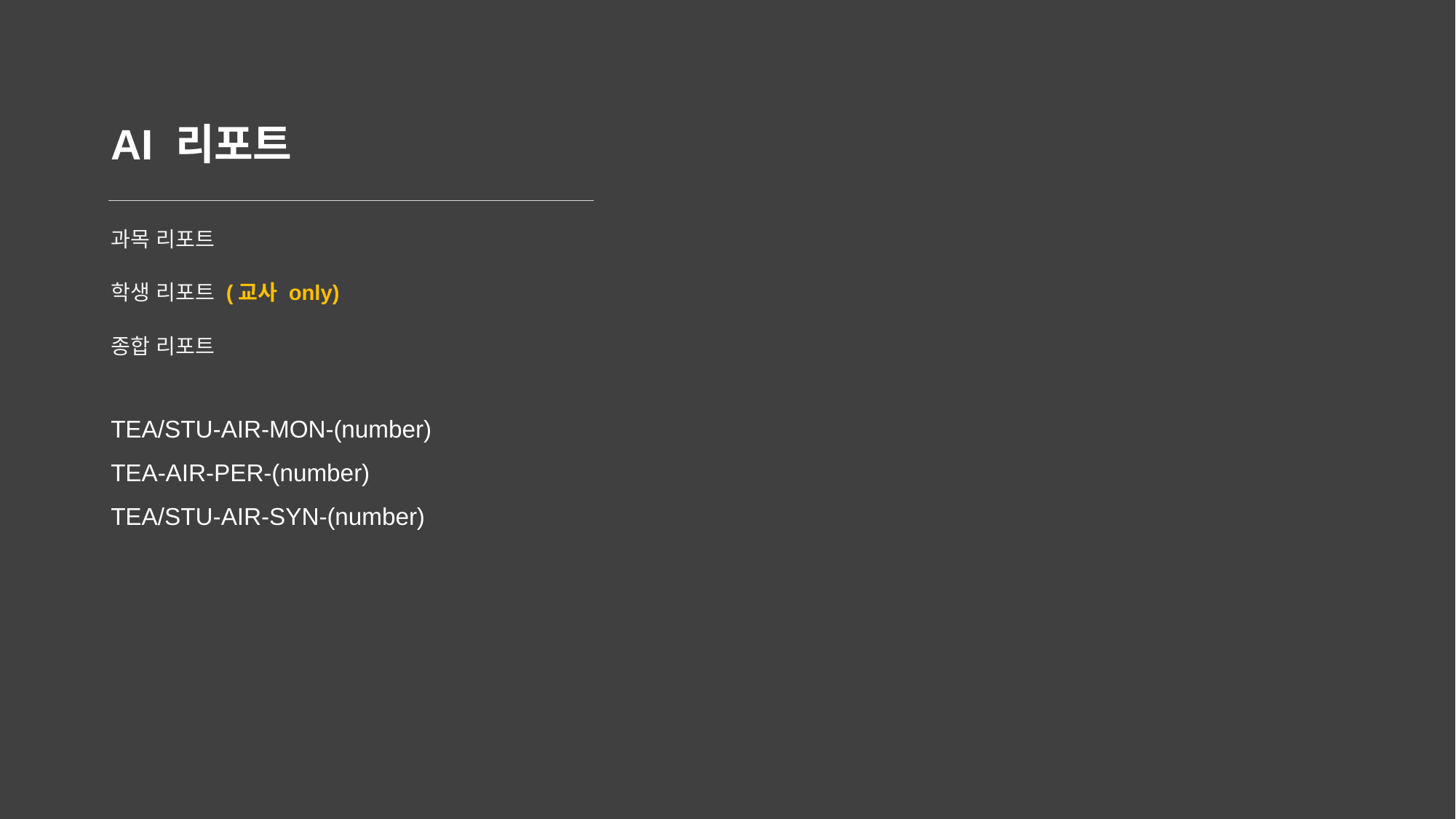

# AI 리포트
과목 리포트
학생 리포트 (교사 only)
종합 리포트

TEA/STU-AIR-MON-(number)
TEA-AIR-PER-(number)
TEA/STU-AIR-SYN-(number)